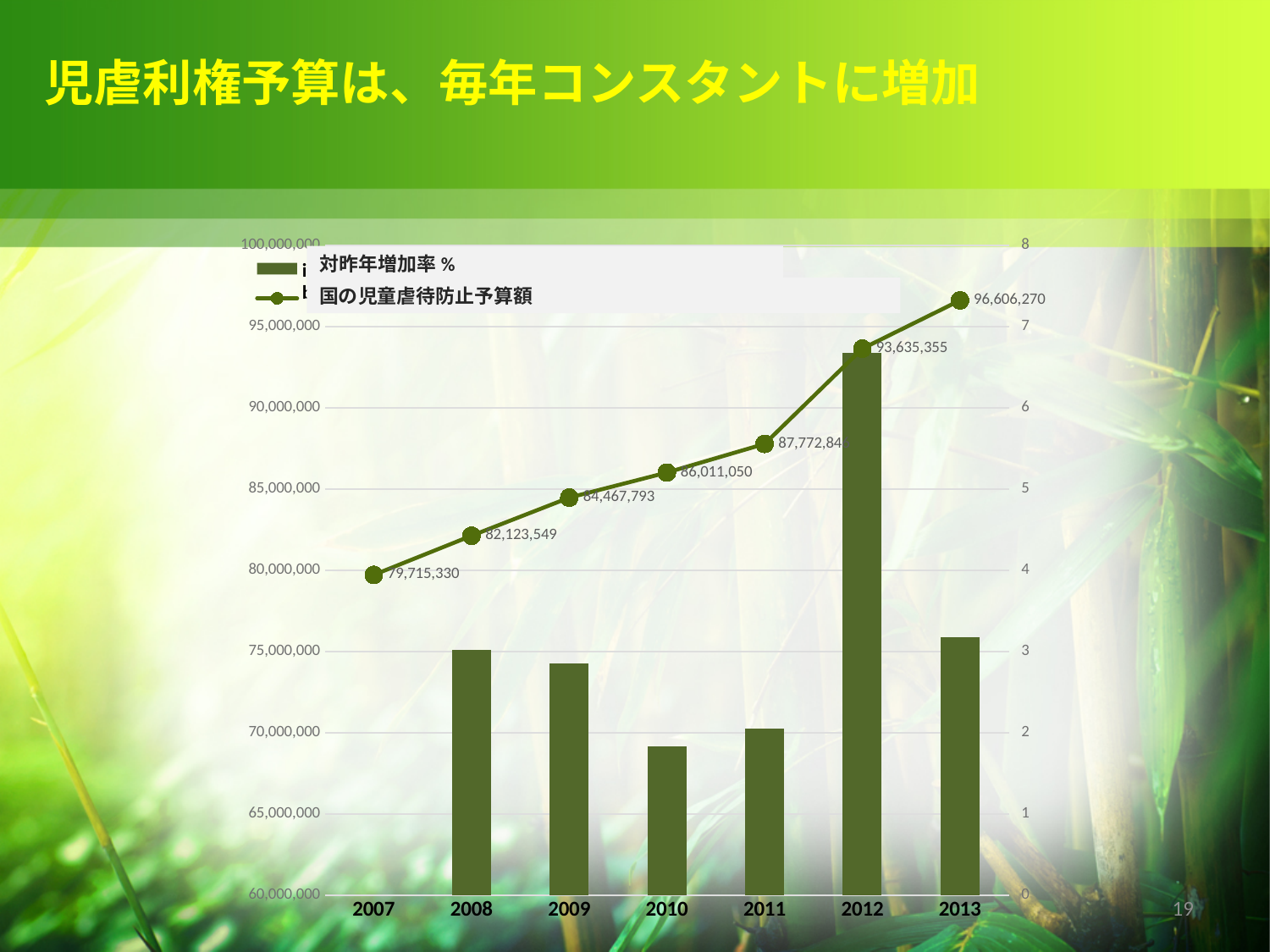

# 児虐利権予算は、毎年コンスタントに増加

### Chart

| Category | increase from the previous year （％, right scale） | budget allocated for 'prevention of child abuse' (thousand JPY, left scale) |  |
|---|---|---|---|
| 2007 | None | 79715330.0 | None |
| 2008 | 3.0210236851556656 | 82123549.0 | None |
| 2009 | 2.85453323504078 | 84467793.0 | None |
| 2010 | 1.8270360159640966 | 86011050.0 | None |
| 2011 | 2.0483368125374586 | 87772846.0 | None |
| 2012 | 6.67918299014709 | 93635355.0 | None |
| 2013 | 3.172856022172394 | 96606270.0 | None |
対昨年増加率%
国の児童虐待防止予算額
19